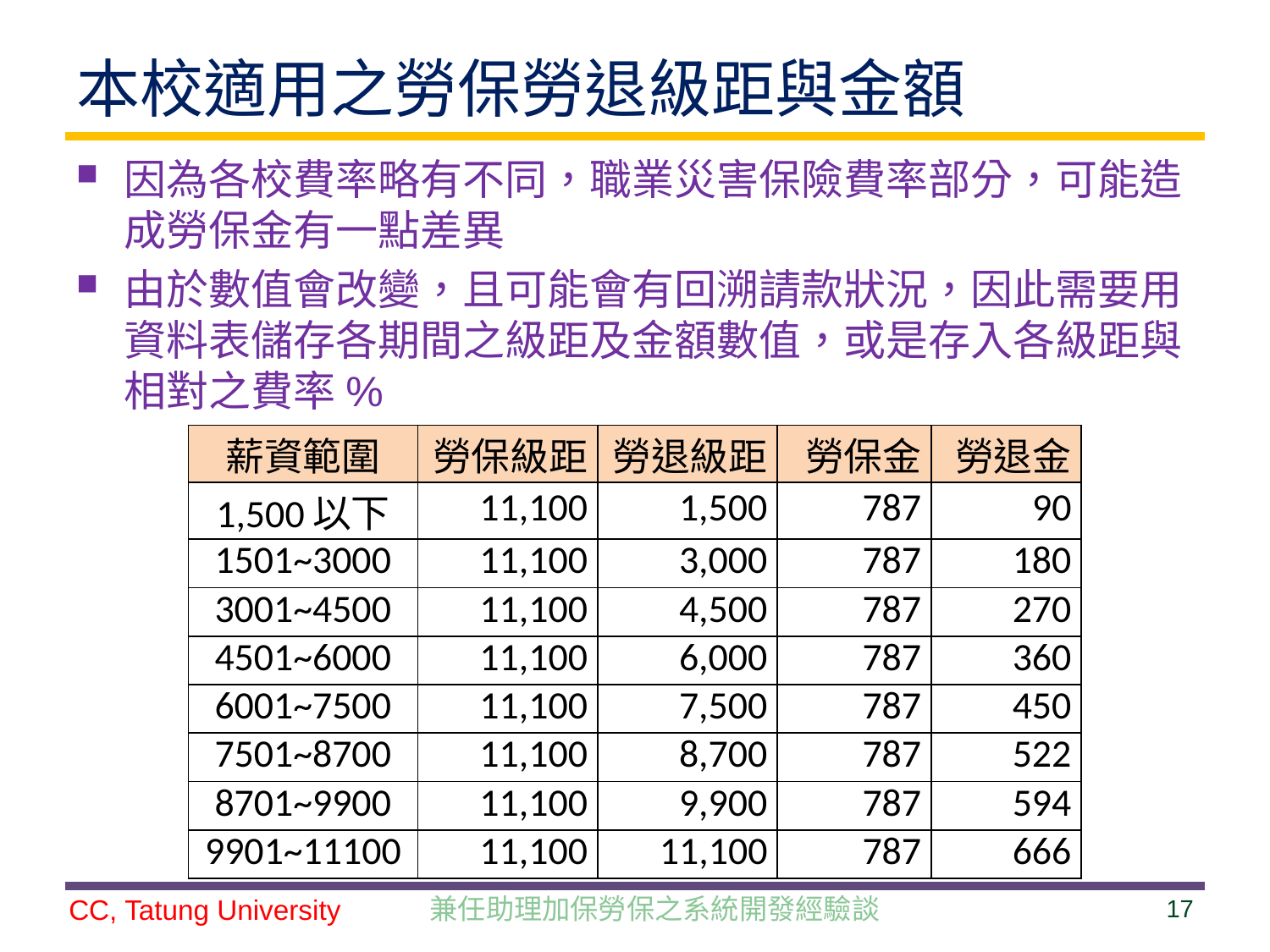

# 本校適用之勞保勞退級距與金額
因為各校費率略有不同，職業災害保險費率部分，可能造成勞保金有一點差異
由於數值會改變，且可能會有回溯請款狀況，因此需要用資料表儲存各期間之級距及金額數值，或是存入各級距與相對之費率%
| 薪資範圍 | 勞保級距 | 勞退級距 | 勞保金 | 勞退金 |
| --- | --- | --- | --- | --- |
| 1,500以下 | 11,100 | 1,500 | 787 | 90 |
| 1501~3000 | 11,100 | 3,000 | 787 | 180 |
| 3001~4500 | 11,100 | 4,500 | 787 | 270 |
| 4501~6000 | 11,100 | 6,000 | 787 | 360 |
| 6001~7500 | 11,100 | 7,500 | 787 | 450 |
| 7501~8700 | 11,100 | 8,700 | 787 | 522 |
| 8701~9900 | 11,100 | 9,900 | 787 | 594 |
| 9901~11100 | 11,100 | 11,100 | 787 | 666 |
兼任助理加保勞保之系統開發經驗談
17